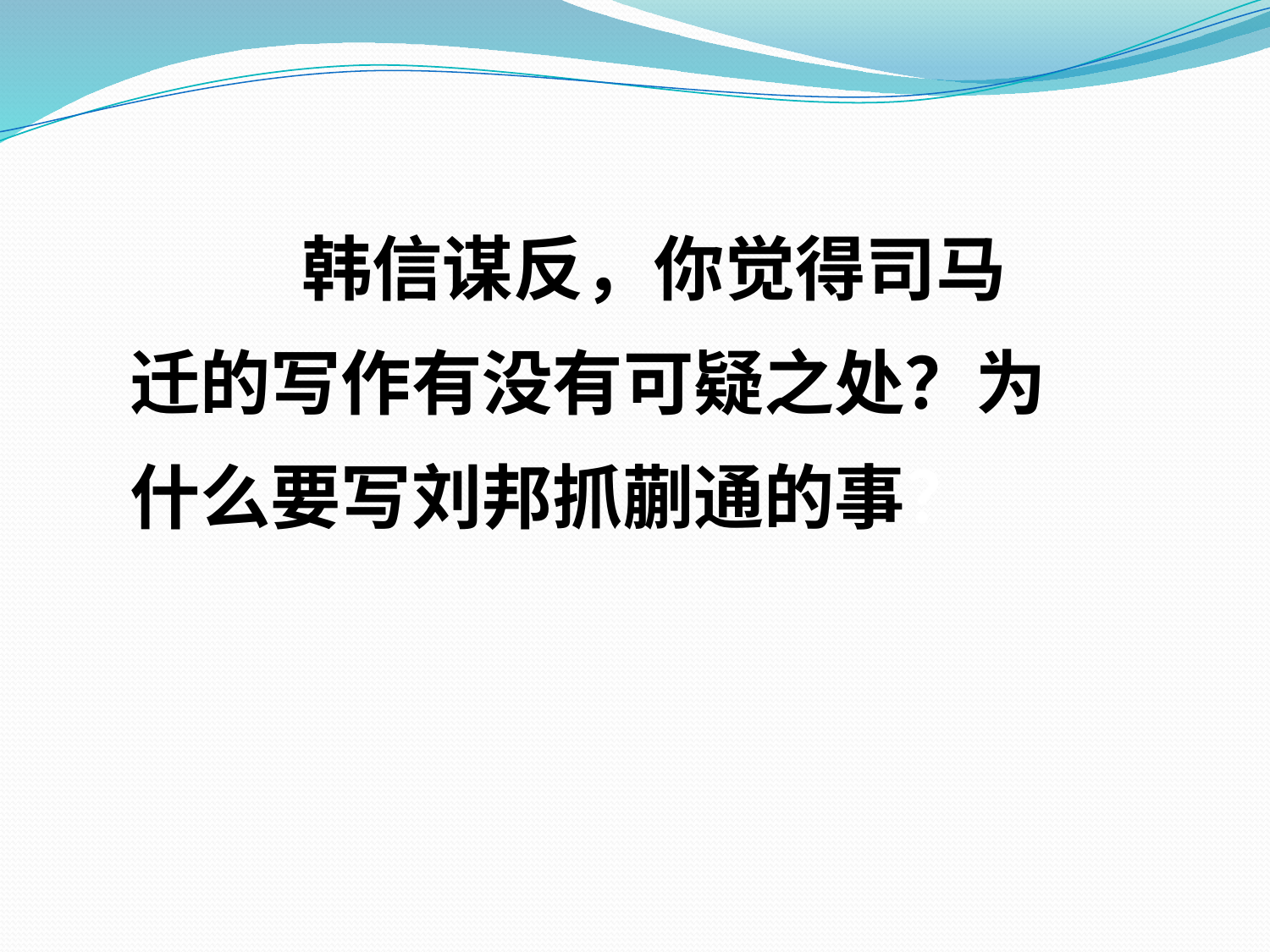

韩信谋反，你觉得司马迁的写作有没有可疑之处？为什么要写刘邦抓蒯通的事？